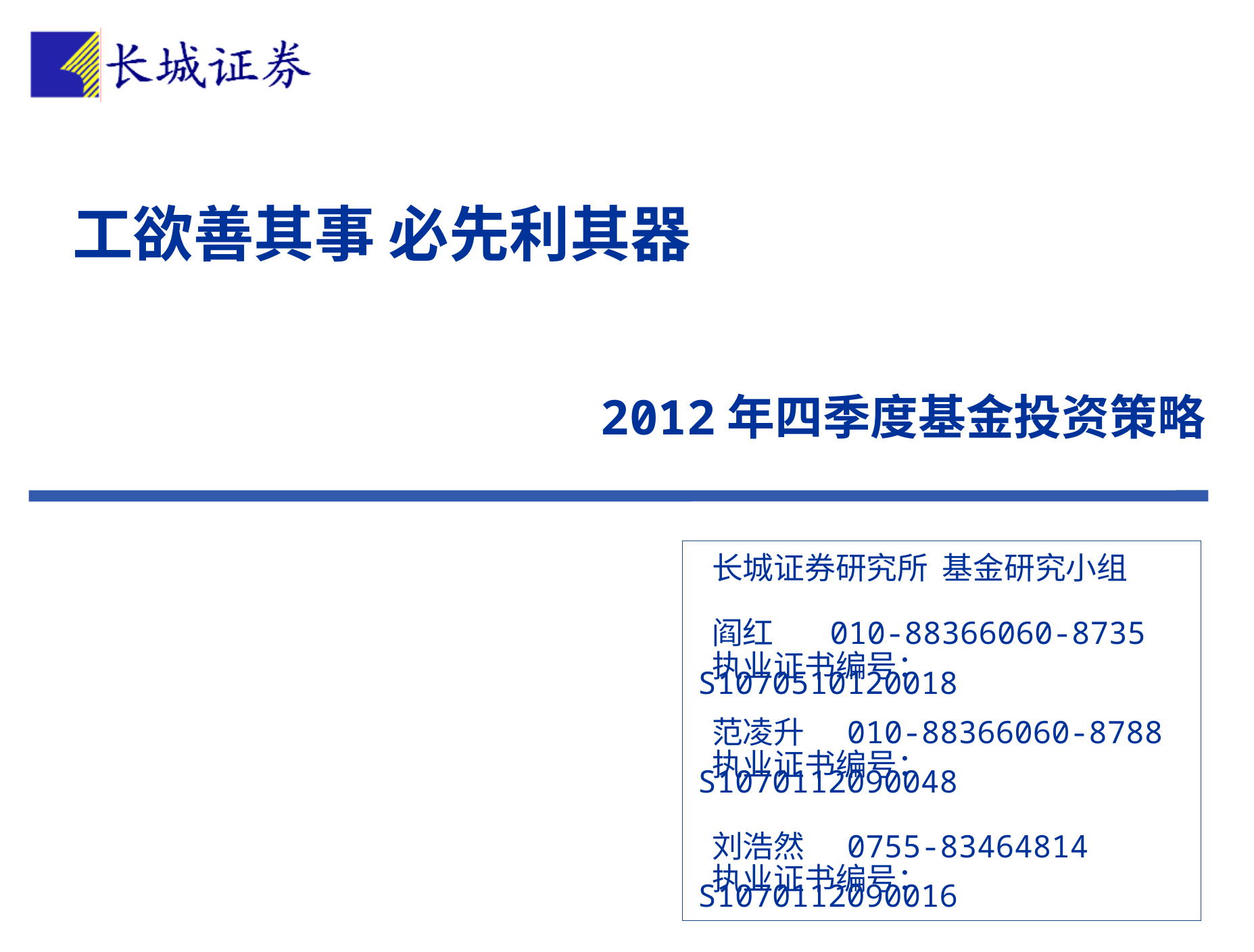

# 工欲善其事 必先利其器
2012年四季度基金投资策略
 长城证券研究所  基金研究小组

 阎红       010-88366060-8735

 执业证书编号：S1070510120018

 范凌升     010-88366060-8788
 执业证书编号：S1070112090048

 刘浩然     0755-83464814
 执业证书编号：S1070112090016